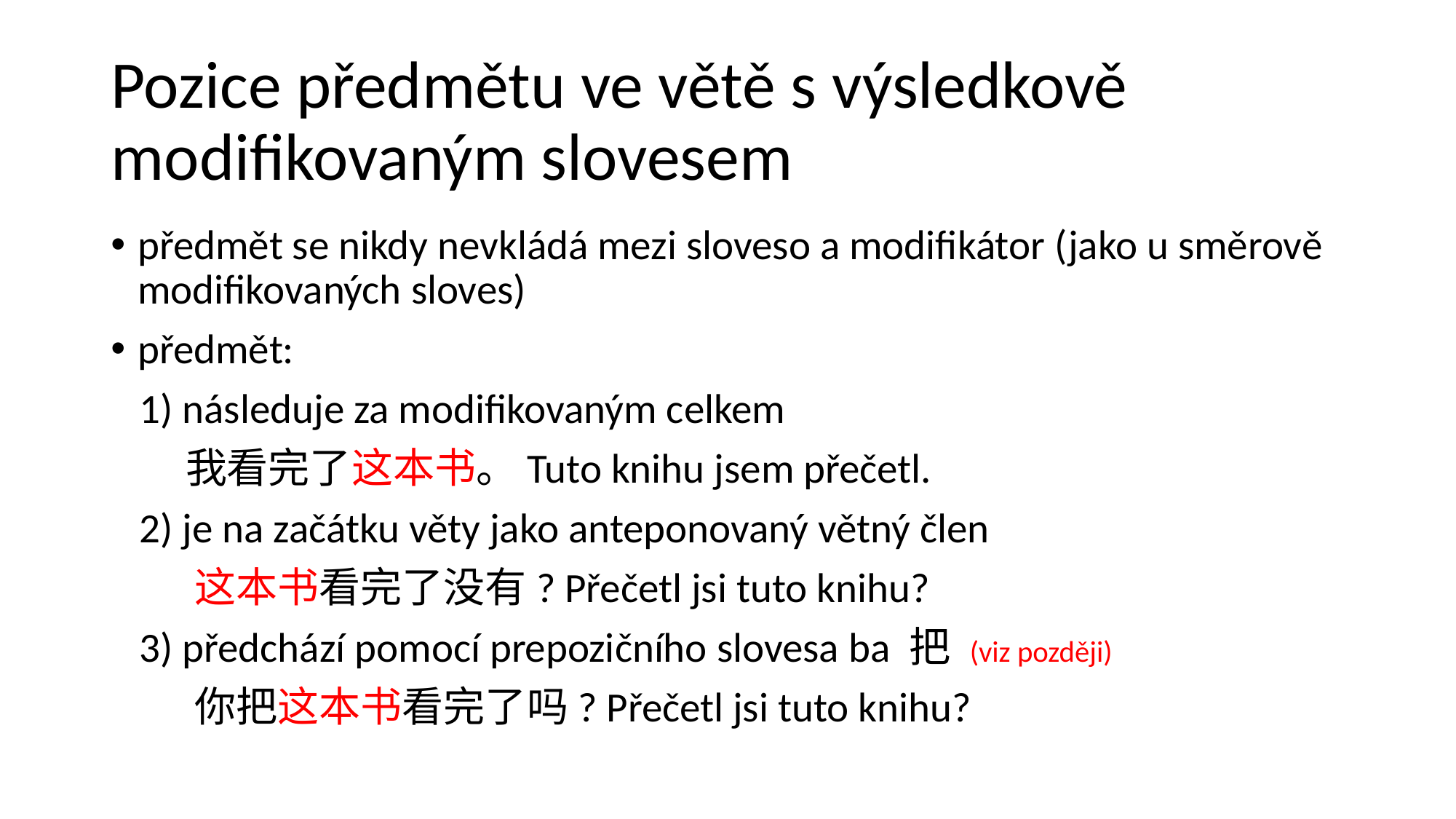

# Pozice předmětu ve větě s výsledkově modifikovaným slovesem
předmět se nikdy nevkládá mezi sloveso a modifikátor (jako u směrově modifikovaných sloves)
předmět:
   1) následuje za modifikovaným celkem
       我看完了这本书。Tuto knihu jsem přečetl.
   2) je na začátku věty jako anteponovaný větný člen
        这本书看完了没有? Přečetl jsi tuto knihu?
   3) předchází pomocí prepozičního slovesa ba 把 (viz později)
        你把这本书看完了吗? Přečetl jsi tuto knihu?